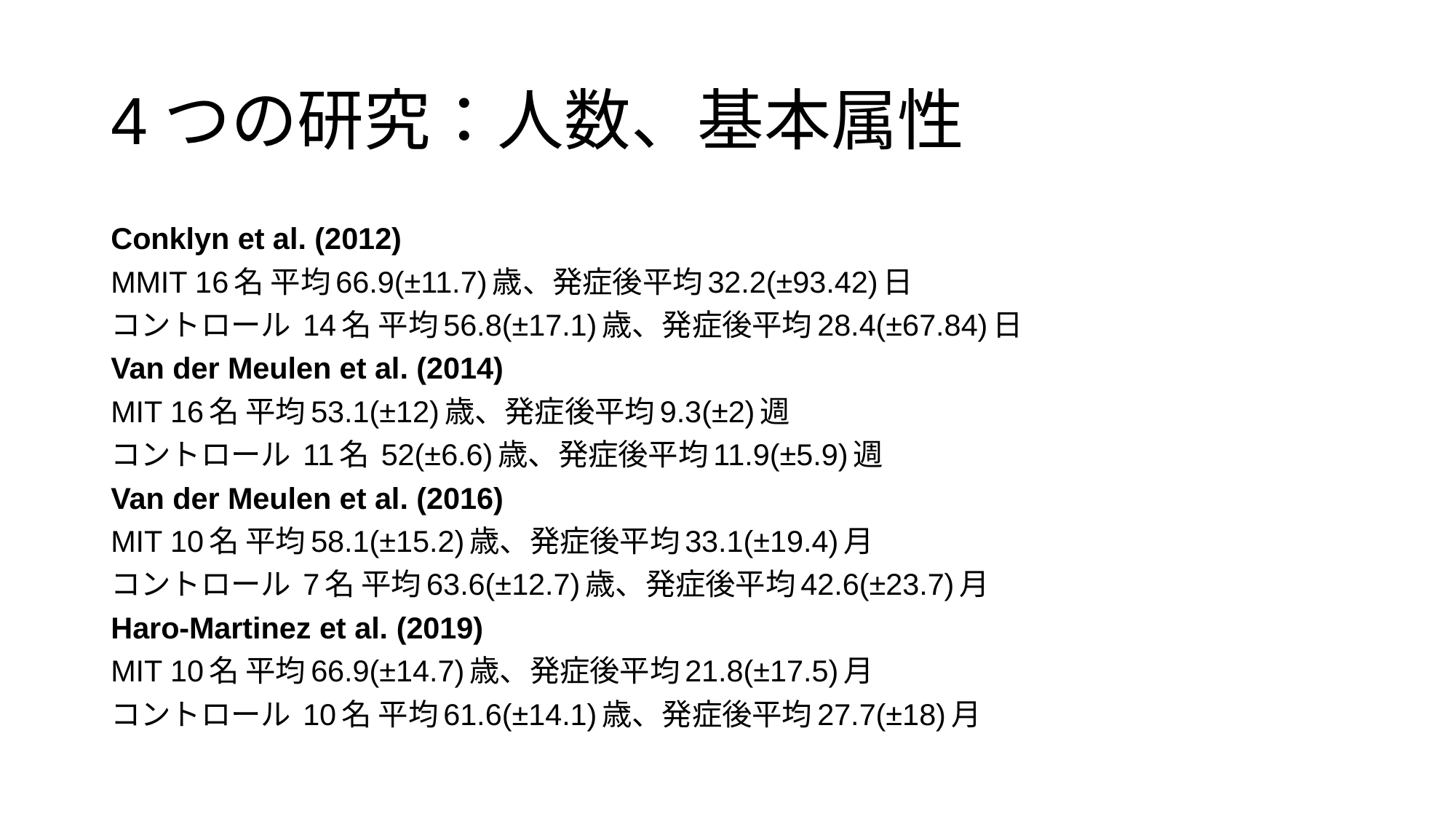

# 4つの研究：人数、基本属性
Conklyn et al. (2012)
MMIT 16名 平均66.9(±11.7)歳、発症後平均32.2(±93.42)日
コントロール 14名 平均56.8(±17.1)歳、発症後平均28.4(±67.84)日
Van der Meulen et al. (2014)
MIT 16名 平均53.1(±12)歳、発症後平均9.3(±2)週
コントロール 11名 52(±6.6)歳、発症後平均11.9(±5.9)週
Van der Meulen et al. (2016)
MIT 10名 平均58.1(±15.2)歳、発症後平均33.1(±19.4)月
コントロール 7名 平均63.6(±12.7)歳、発症後平均42.6(±23.7)月
Haro-Martinez et al. (2019)
MIT 10名 平均66.9(±14.7)歳、発症後平均21.8(±17.5)月
コントロール 10名 平均61.6(±14.1)歳、発症後平均27.7(±18)月